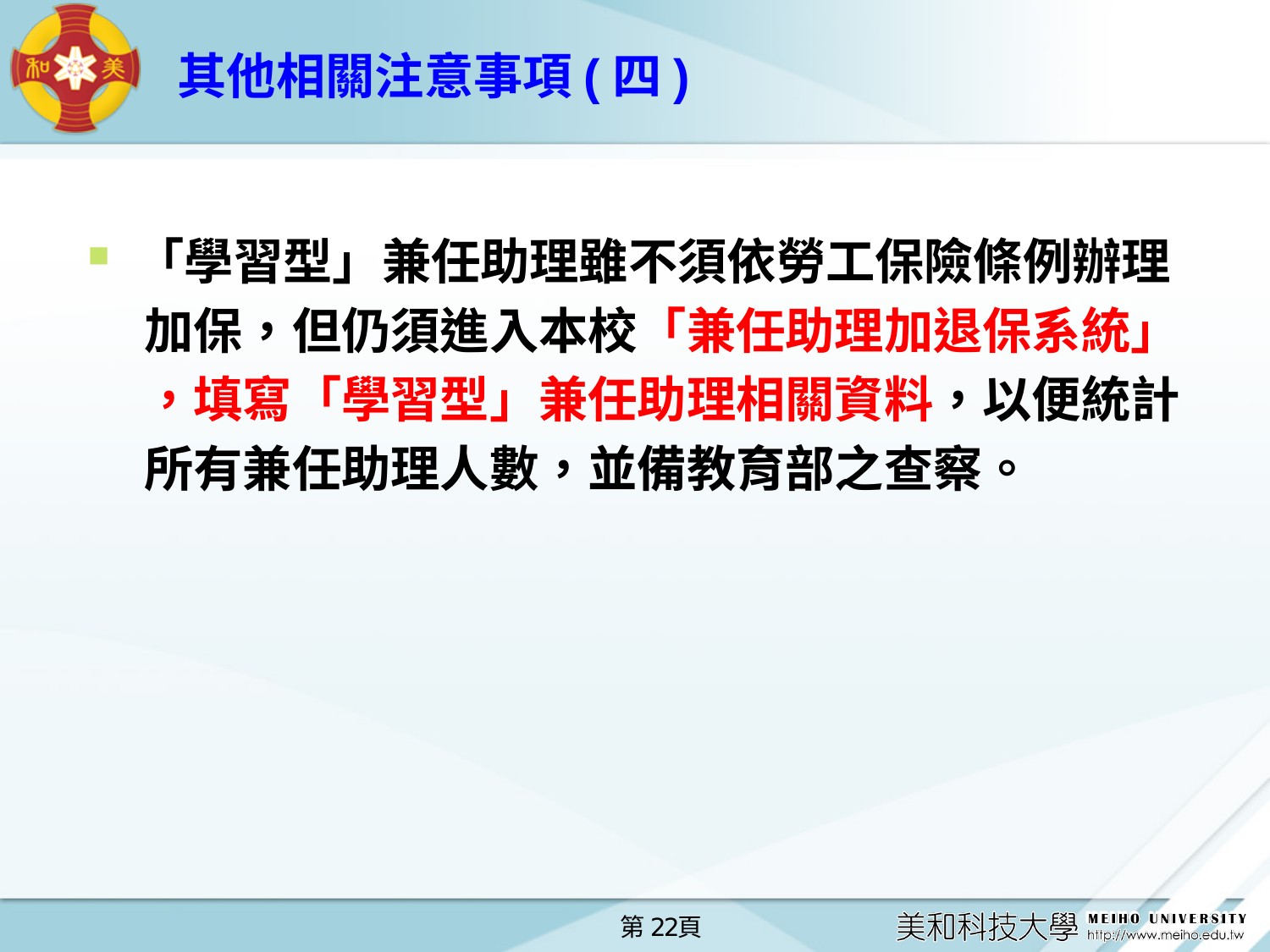

# 其他相關注意事項(四)
「學習型」兼任助理雖不須依勞工保險條例辦理
    加保，但仍須進入本校「兼任助理加退保系統」
    ，填寫「學習型」兼任助理相關資料，以便統計
    所有兼任助理人數，並備教育部之查察。